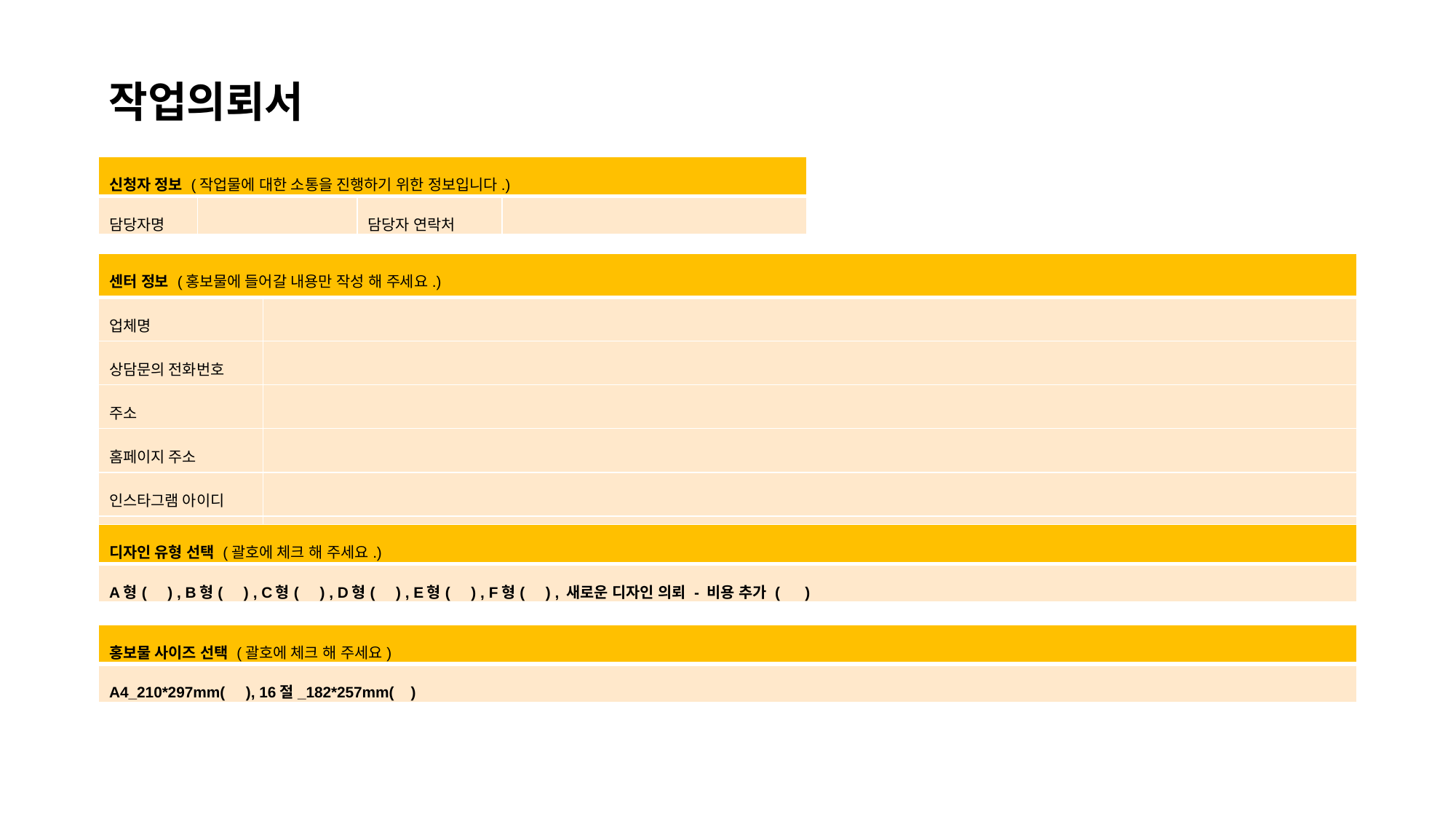

작업의뢰서
| 신청자 정보 (작업물에 대한 소통을 진행하기 위한 정보입니다.) |  |  |  |
| --- | --- | --- | --- |
| 담당자명 |  | 담당자 연락처 |  |
| 센터 정보 (홍보물에 들어갈 내용만 작성 해 주세요.) |  |
| --- | --- |
| 업체명 |  |
| 상담문의 전화번호 |  |
| 주소 |  |
| 홈페이지 주소 |  |
| 인스타그램 아이디 |  |
| 카카오채널 아이디 |  |
| 디자인 유형 선택 (괄호에 체크 해 주세요.) |
| --- |
| A형( ) , B형( ) , C형( ) , D형( ) , E형( ) , F형( ) , 새로운 디자인 의뢰 - 비용 추가 ( ) |
| 홍보물 사이즈 선택 (괄호에 체크 해 주세요) |
| --- |
| A4\_210\*297mm( ), 16절\_182\*257mm( ) |